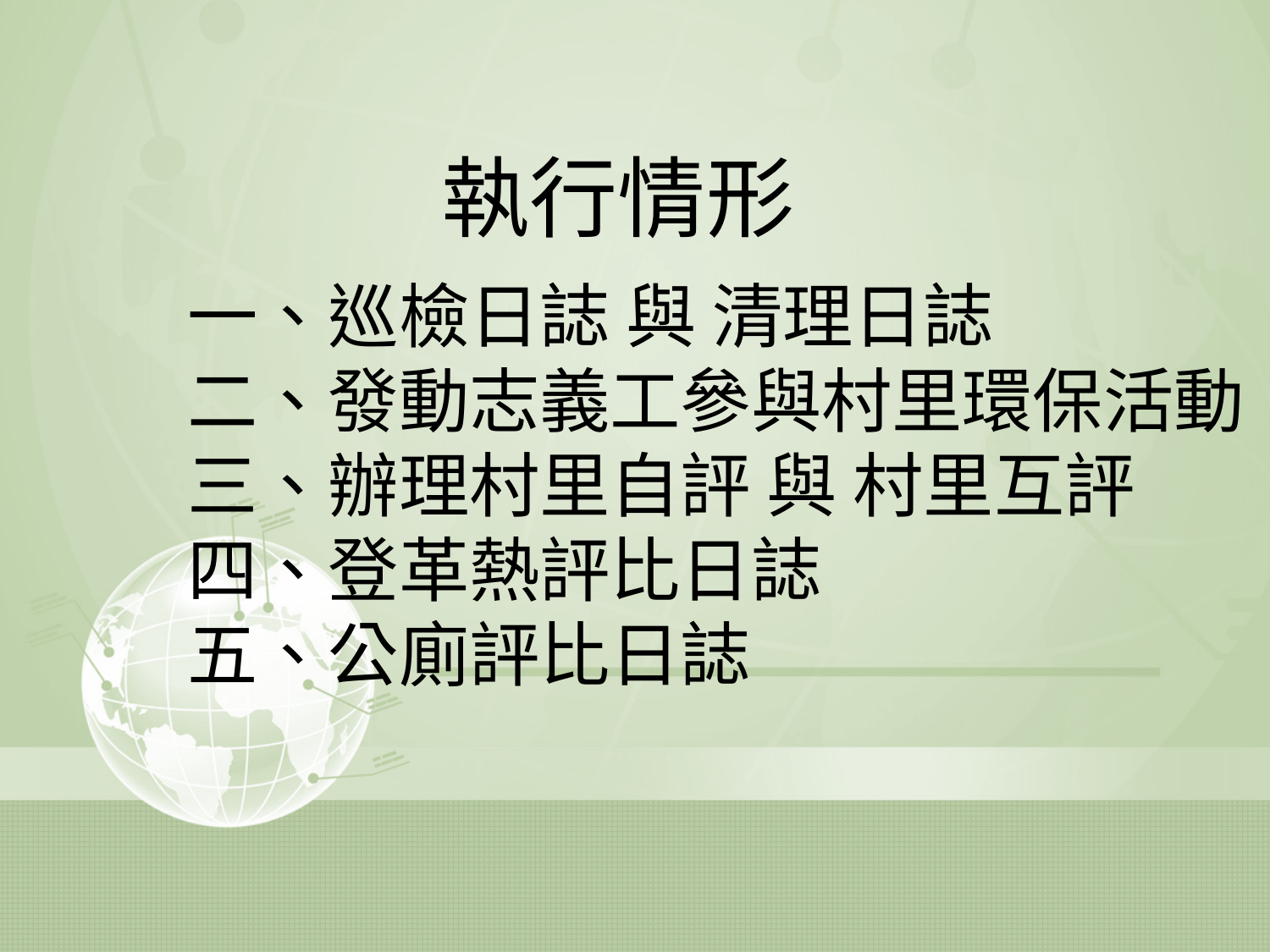

執行情形
一、巡檢日誌 與 清理日誌
二、發動志義工參與村里環保活動
三、辦理村里自評 與 村里互評
四、登革熱評比日誌
五、公廁評比日誌